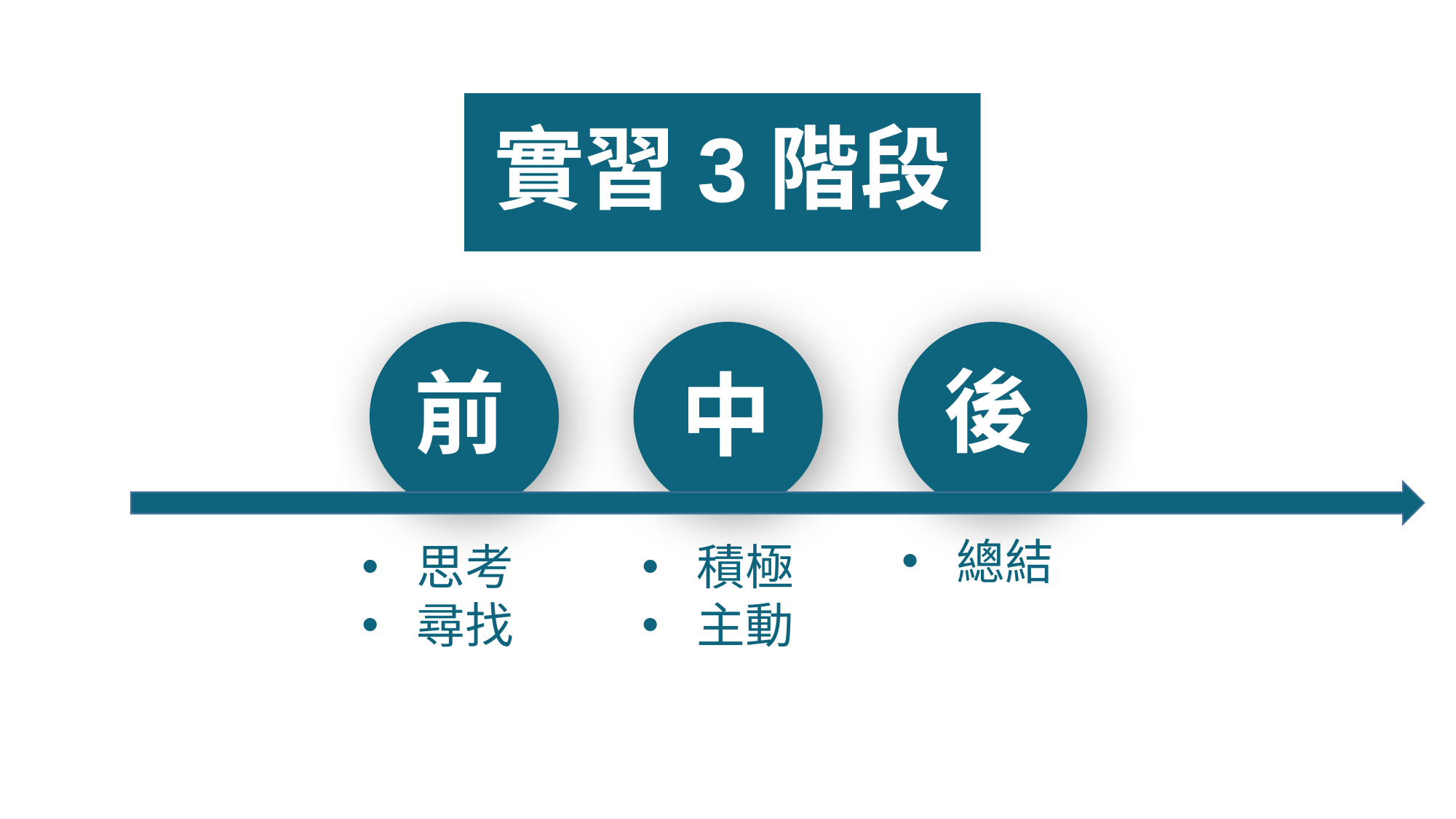

# 實習3階段

前
後
中

總結

思考
尋找

積極
主動